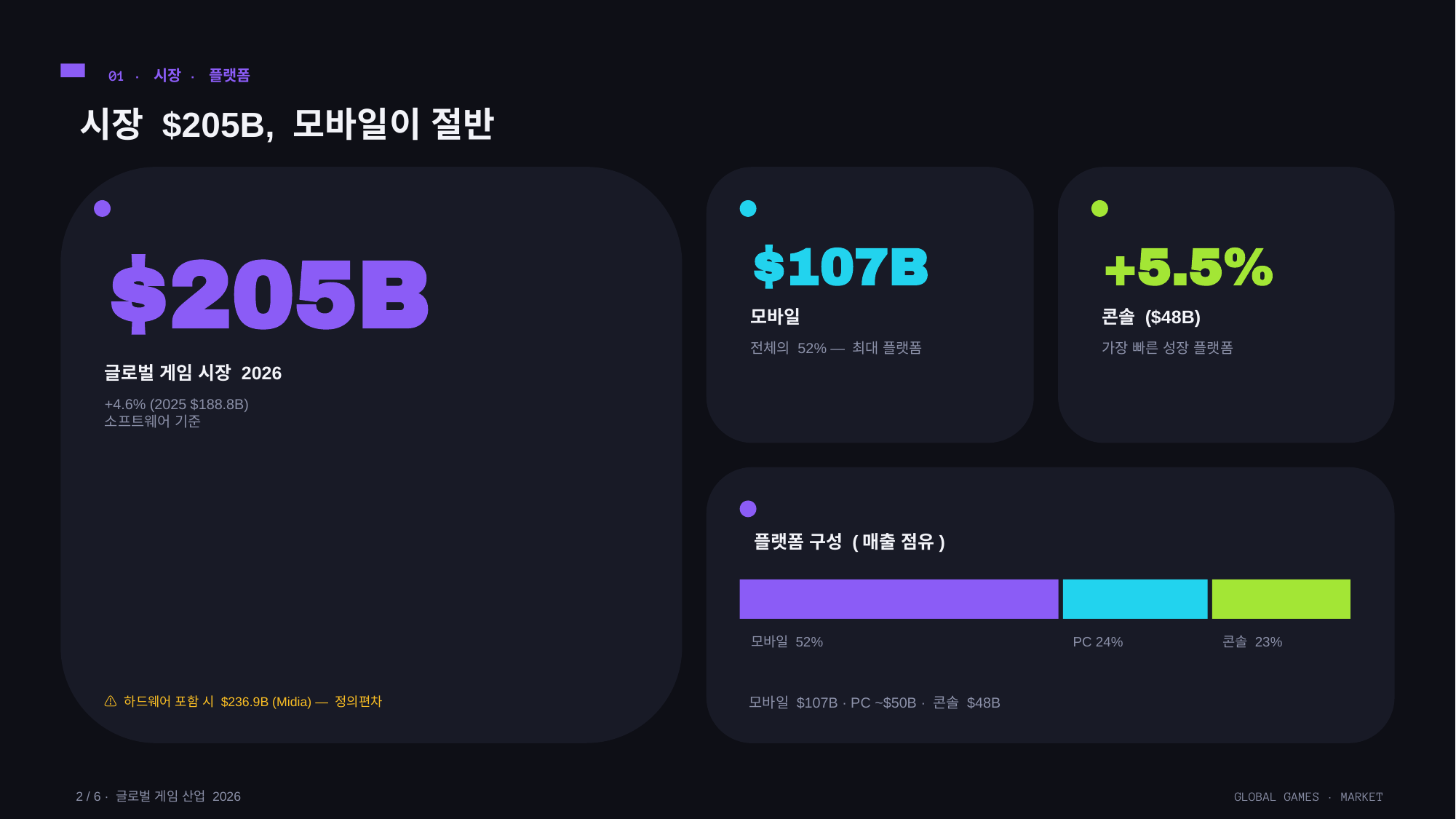

01 · 시장 · 플랫폼

시장 $205B, 모바일이 절반

$205B
$107B
+5.5%
모바일
콘솔 ($48B)
전체의 52% — 최대 플랫폼
가장 빠른 성장 플랫폼
글로벌 게임 시장 2026
+4.6% (2025 $188.8B)
소프트웨어 기준

플랫폼 구성 (매출 점유)

모바일 52%
PC 24%
콘솔 23%
⚠ 하드웨어 포함 시 $236.9B (Midia) — 정의편차
모바일 $107B · PC ~$50B · 콘솔 $48B
2 / 6 · 글로벌 게임 산업 2026
GLOBAL GAMES · MARKET